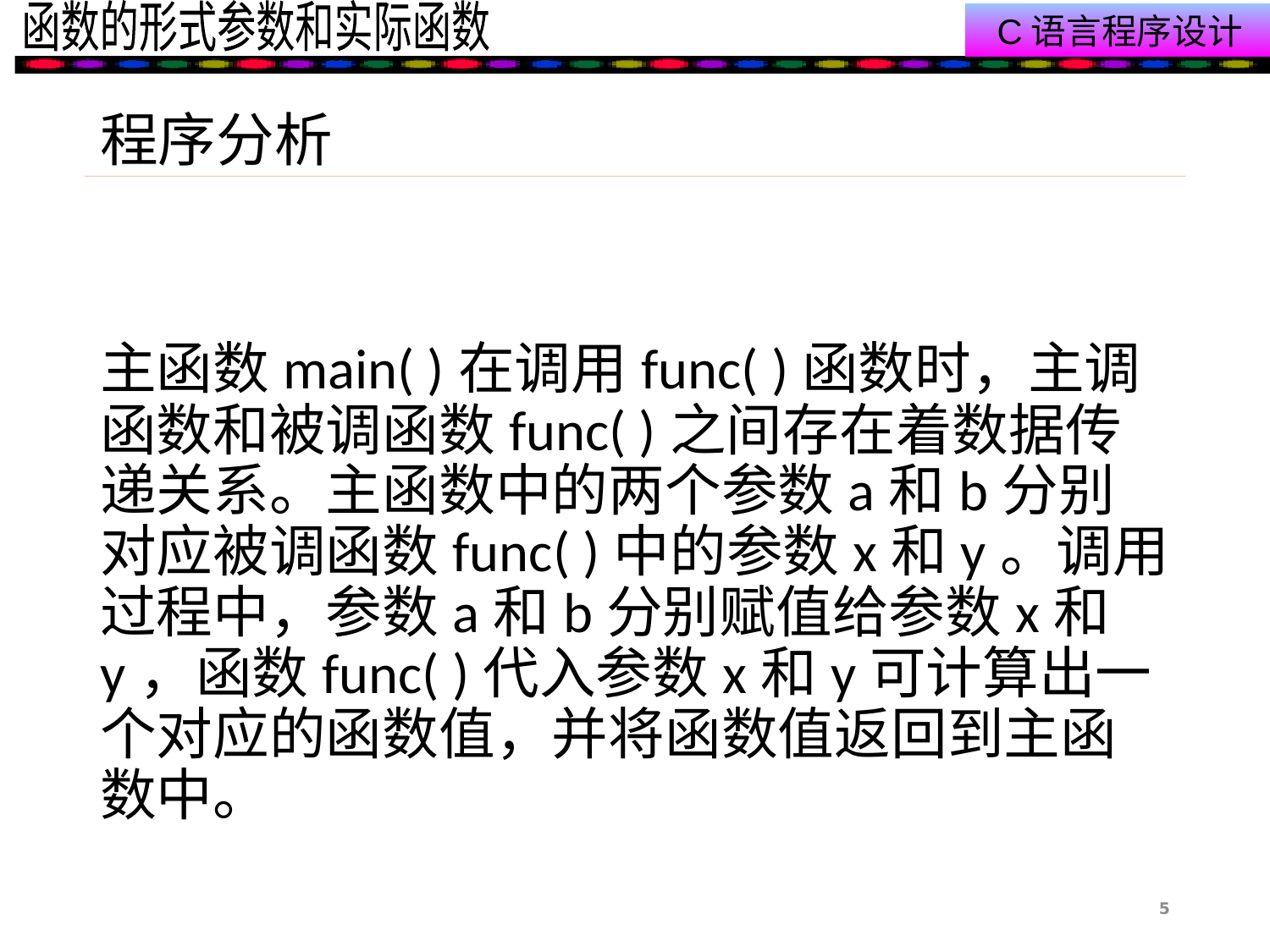

# 程序分析

主函数main( )在调用func( )函数时，主调函数和被调函数func( )之间存在着数据传递关系。主函数中的两个参数a和b分别对应被调函数func( )中的参数x和y。调用过程中，参数a和b分别赋值给参数x和y，函数func( )代入参数x和y可计算出一个对应的函数值，并将函数值返回到主函数中。
5